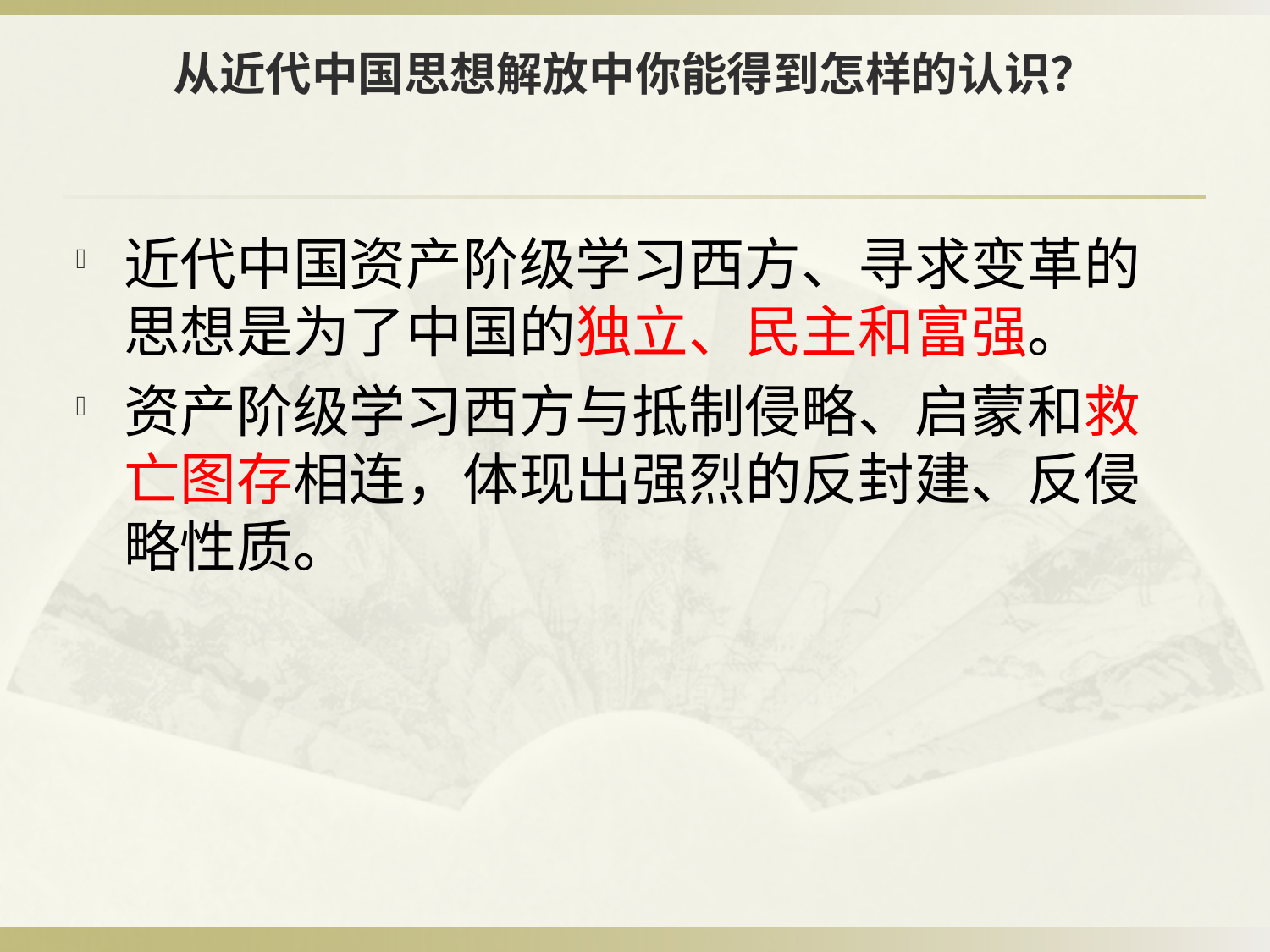

# 从近代中国思想解放中你能得到怎样的认识？
近代中国资产阶级学习西方、寻求变革的思想是为了中国的独立、民主和富强。
资产阶级学习西方与抵制侵略、启蒙和救亡图存相连，体现出强烈的反封建、反侵略性质。